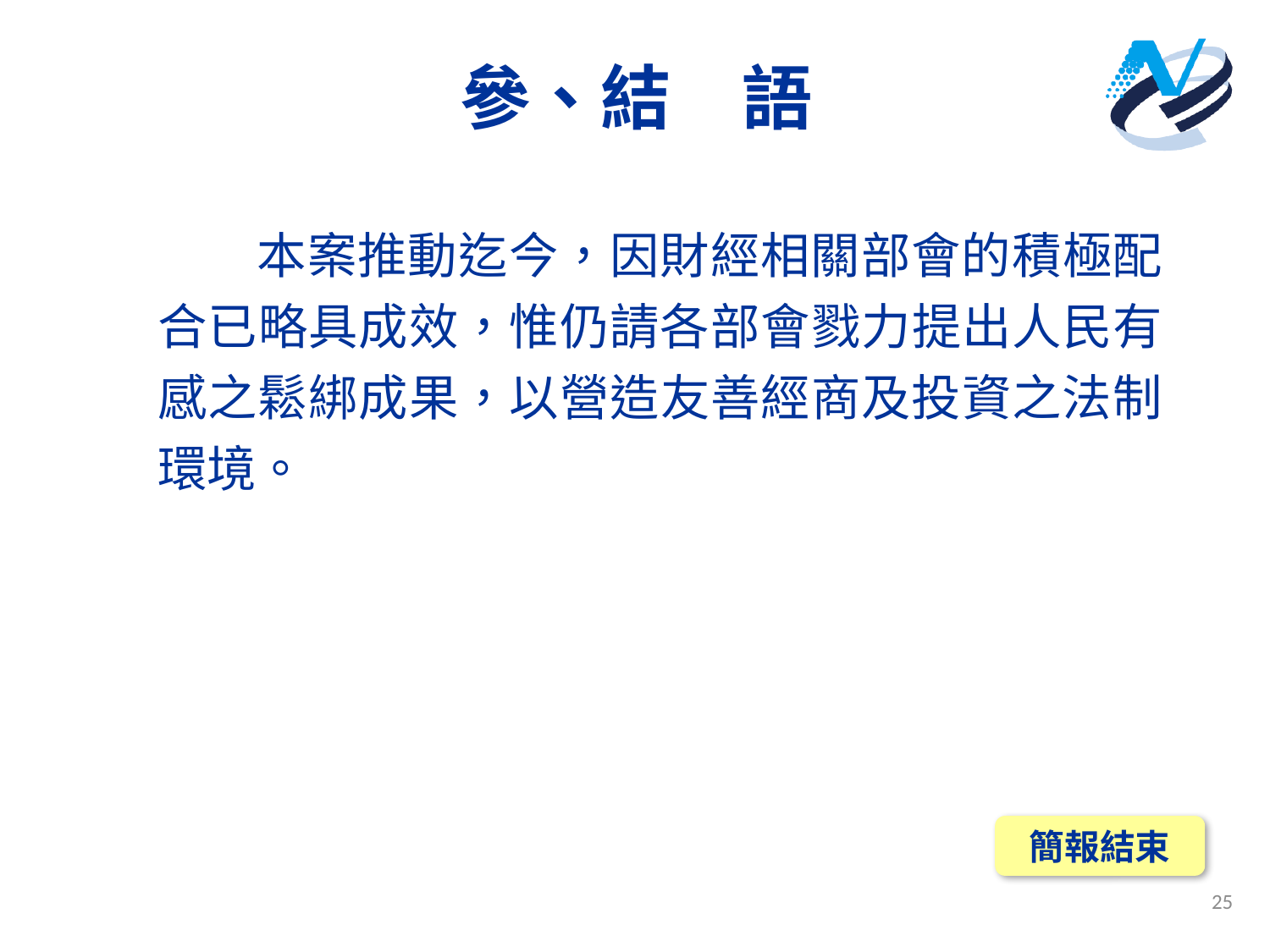

# 參、結　語
本案推動迄今，因財經相關部會的積極配合已略具成效，惟仍請各部會戮力提出人民有感之鬆綁成果，以營造友善經商及投資之法制環境。
簡報結束
25